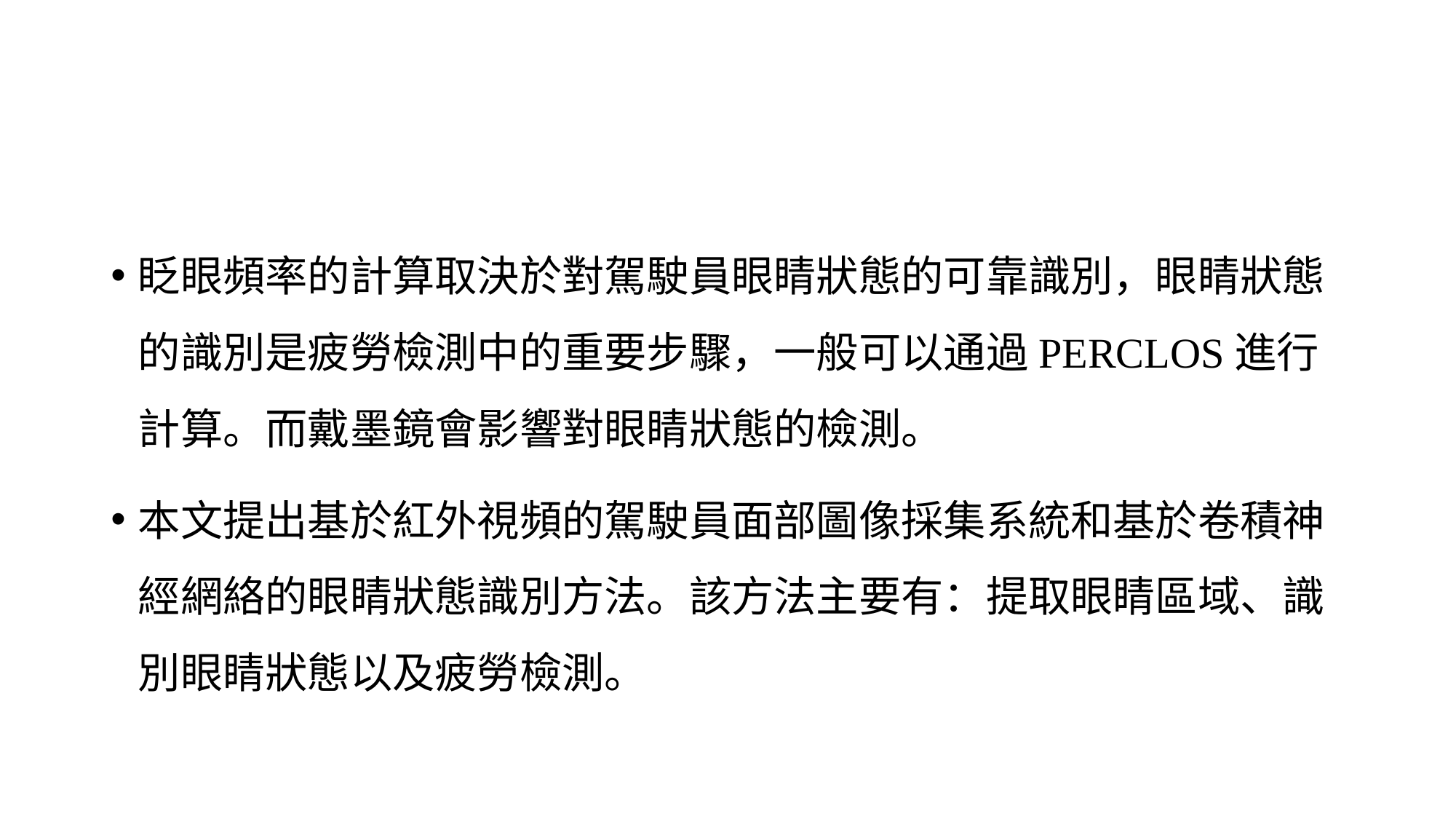

#
眨眼頻率的計算取決於對駕駛員眼睛狀態的可靠識別，眼睛狀態的識別是疲勞檢測中的重要步驟，一般可以通過PERCLOS進行計算。而戴墨鏡會影響對眼睛狀態的檢測。
本文提出基於紅外視頻的駕駛員面部圖像採集系統和基於卷積神經網絡的眼睛狀態識別方法。該方法主要有：提取眼睛區域、識別眼睛狀態以及疲勞檢測。